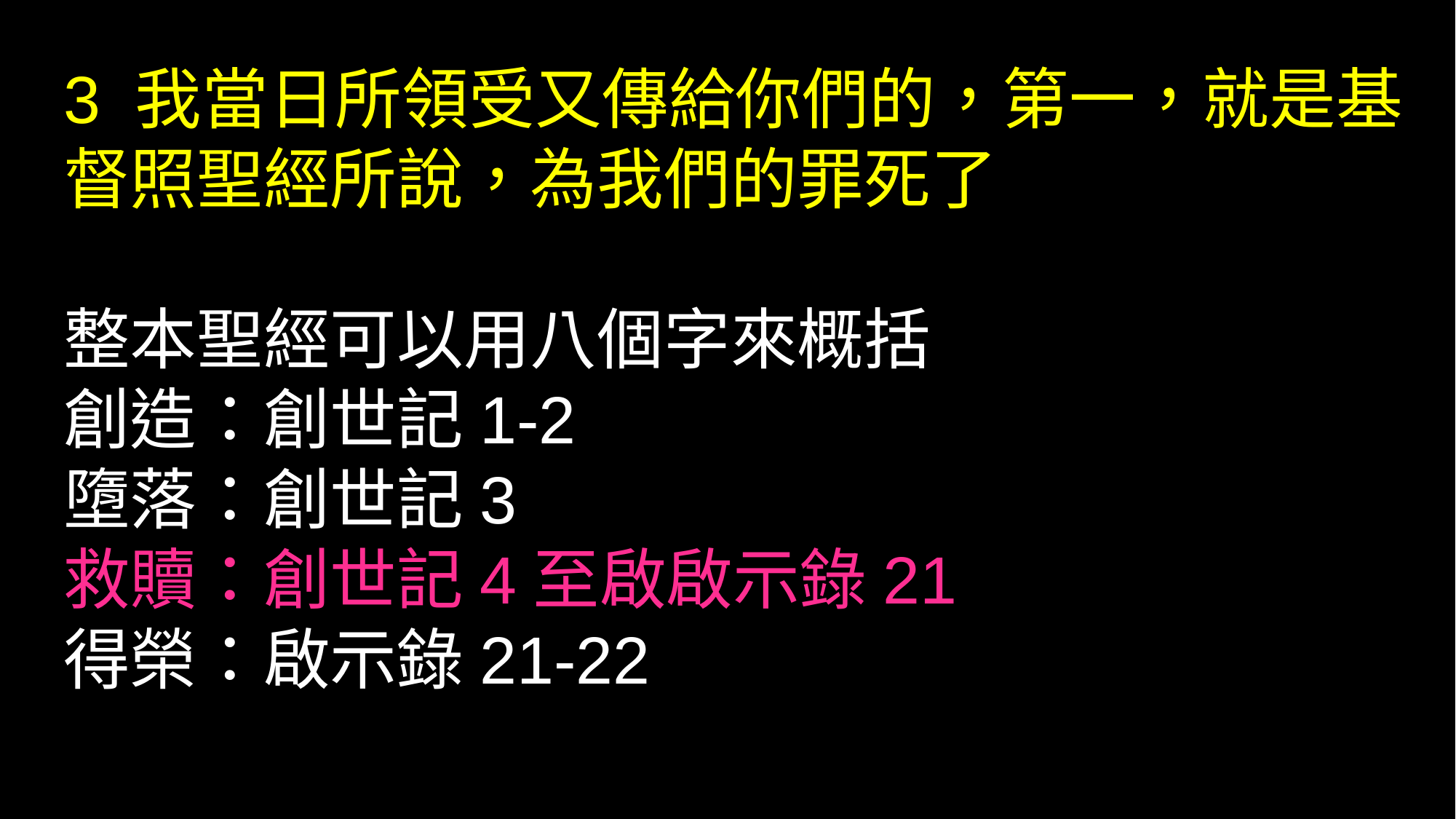

3 我當日所領受又傳給你們的，第一，就是基督照聖經所說，為我們的罪死了

整本聖經可以用八個字來概括
創造：創世記1-2
墮落：創世記3
救贖：創世記4至啟啟示錄21
得榮：啟示錄21-22